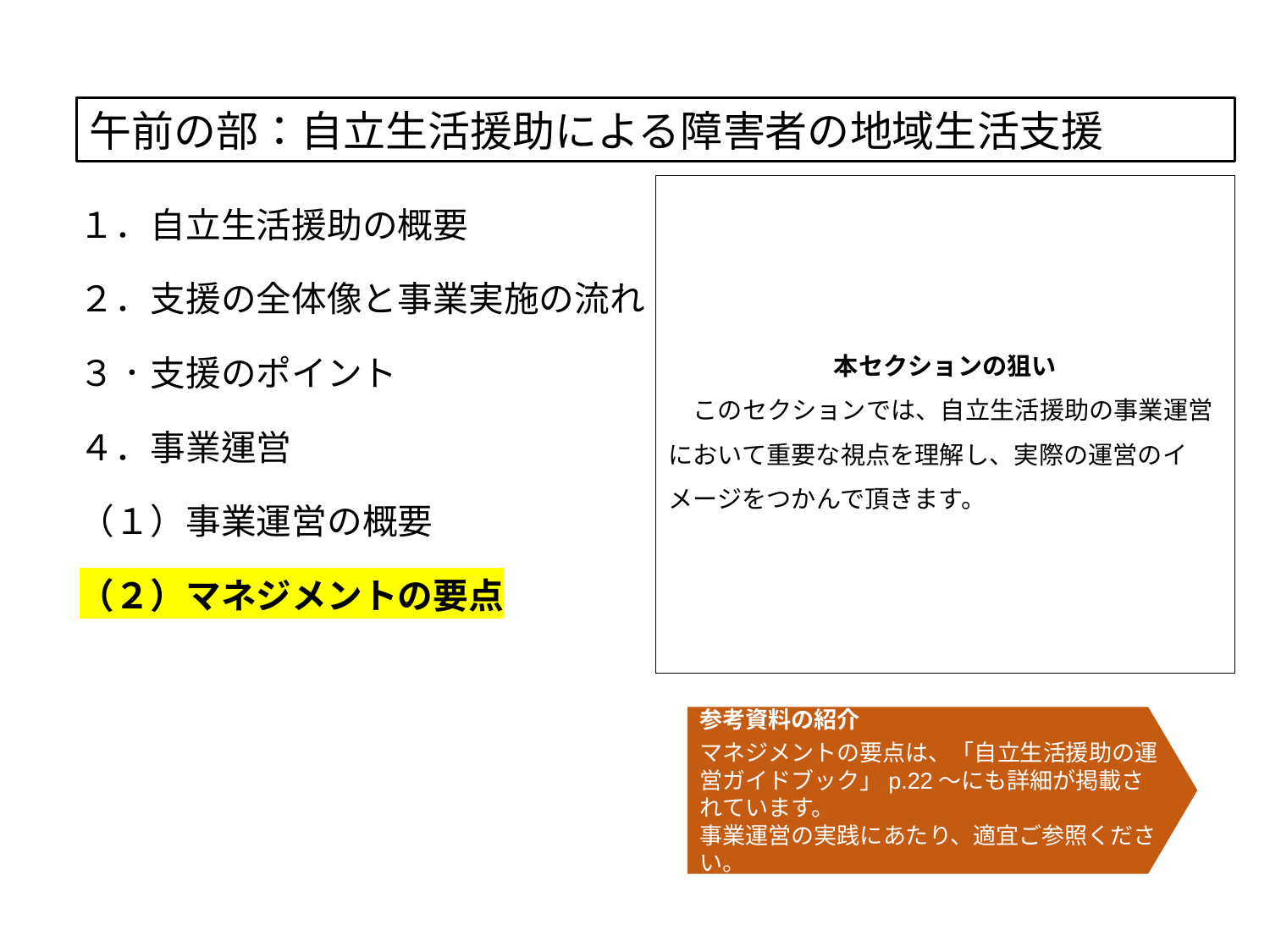

午前の部：自立生活援助による障害者の地域生活支援
１．自立生活援助の概要
２．支援の全体像と事業実施の流れ
３．支援のポイント
４．事業運営
（１）事業運営の概要
（２）マネジメントの要点
本セクションの狙い
　このセクションでは、自立生活援助の事業運営において重要な視点を理解し、実際の運営のイメージをつかんで頂きます。
参考資料の紹介

マネジメントの要点は、「自立生活援助の運営ガイドブック」p.22～にも詳細が掲載されています。
事業運営の実践にあたり、適宜ご参照ください。